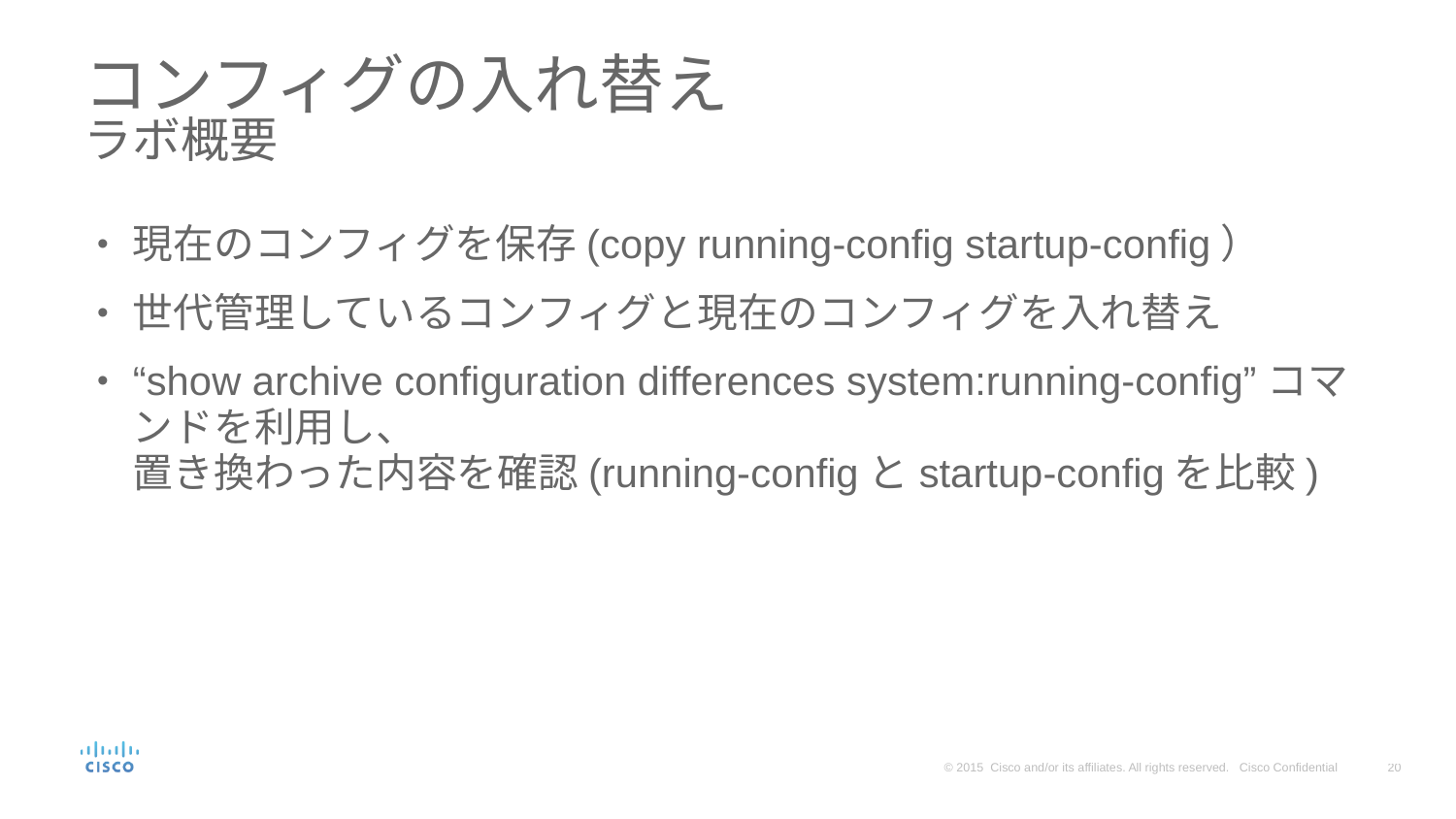

# コンフィグの入れ替え ラボ概要
現在のコンフィグを保存(copy running-config startup-config）
世代管理しているコンフィグと現在のコンフィグを入れ替え
“show archive configuration differences system:running-config”コマンドを利用し、
置き換わった内容を確認(running-configとstartup-configを比較)